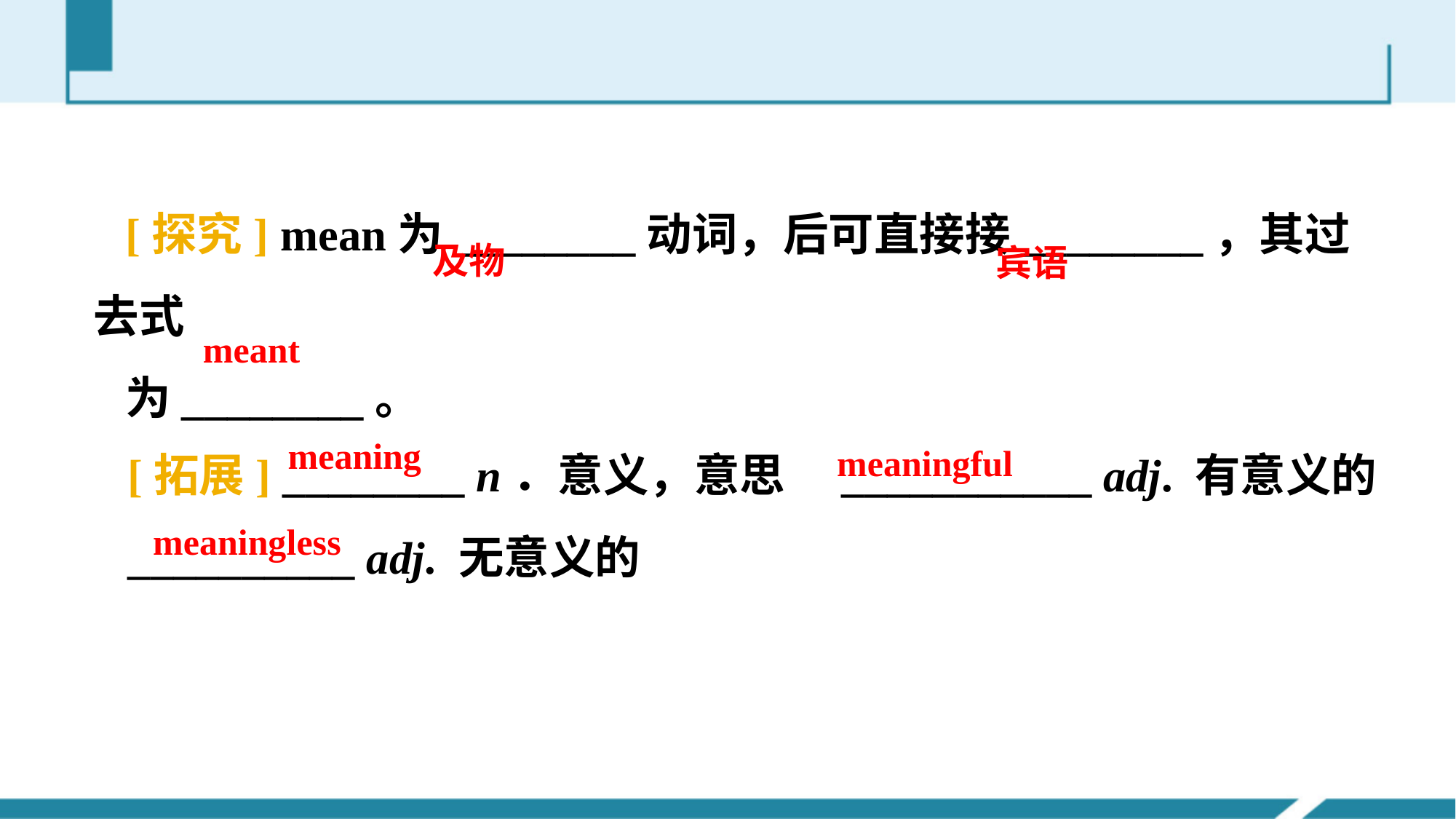

[探究] mean为________动词，后可直接接________，其过去式
为________。
及物
宾语
meant
[拓展] ________ n．意义，意思　___________ adj. 有意义的
__________ adj. 无意义的
meaning
meaningful
meaningless